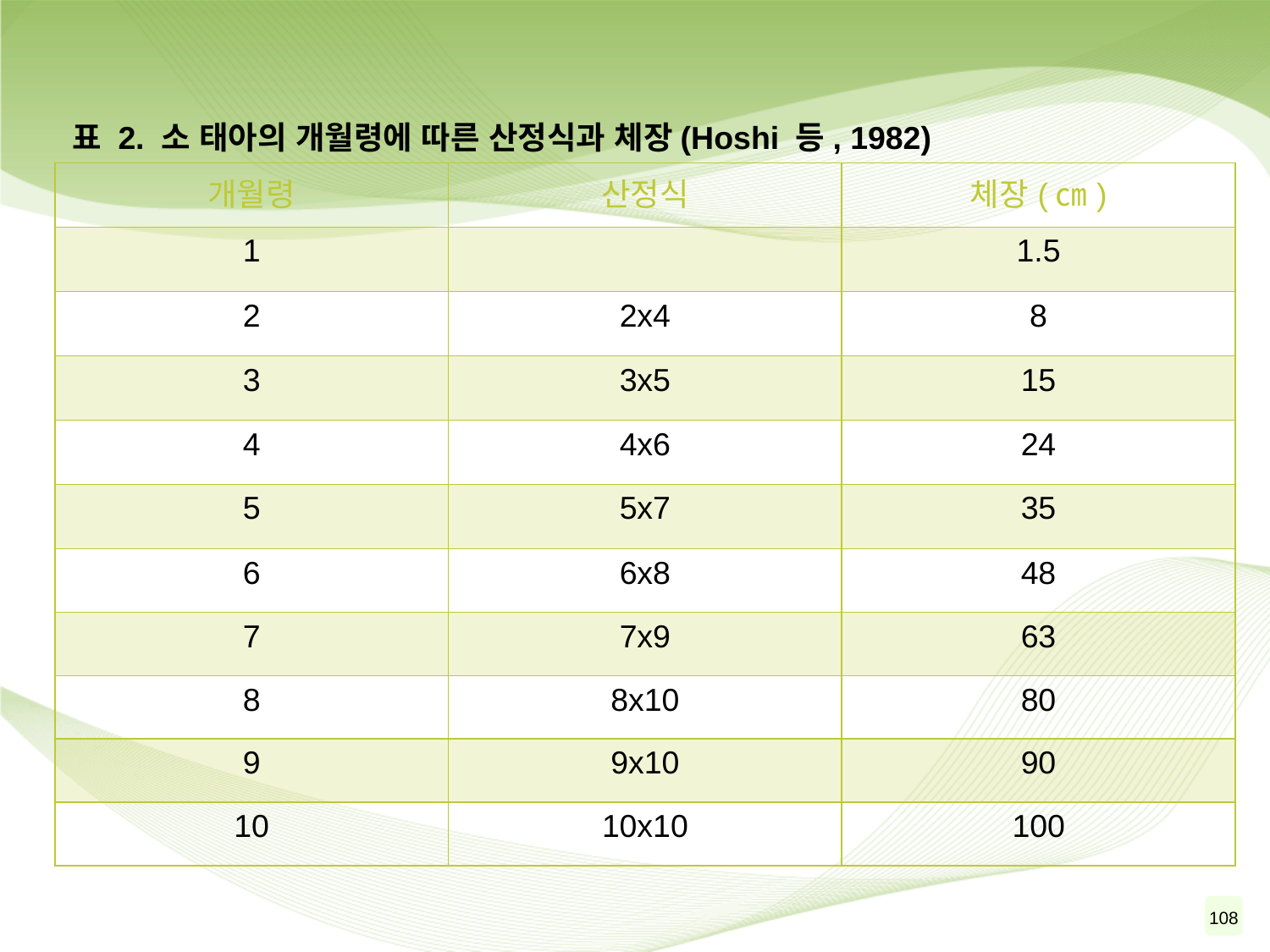

표 2. 소 태아의 개월령에 따른 산정식과 체장(Hoshi 등, 1982)
| 개월령 | 산정식 | 체장(㎝) |
| --- | --- | --- |
| 1 |  | 1.5 |
| 2 | 2x4 | 8 |
| 3 | 3x5 | 15 |
| 4 | 4x6 | 24 |
| 5 | 5x7 | 35 |
| 6 | 6x8 | 48 |
| 7 | 7x9 | 63 |
| 8 | 8x10 | 80 |
| 9 | 9x10 | 90 |
| 10 | 10x10 | 100 |
108